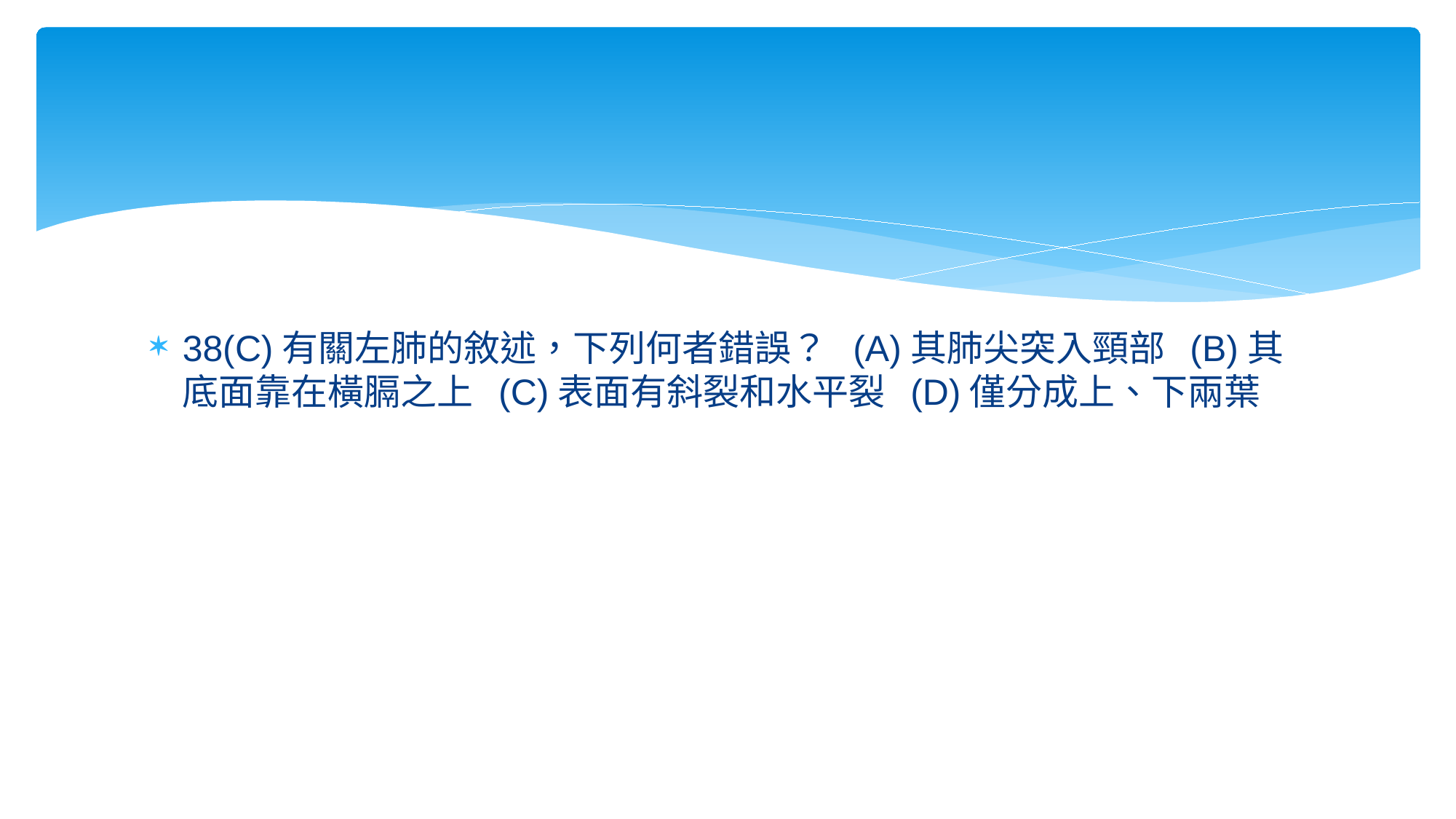

#
38(C)有關左肺的敘述，下列何者錯誤？  (A)其肺尖突入頸部  (B)其底面靠在橫膈之上  (C)表面有斜裂和水平裂  (D)僅分成上、下兩葉